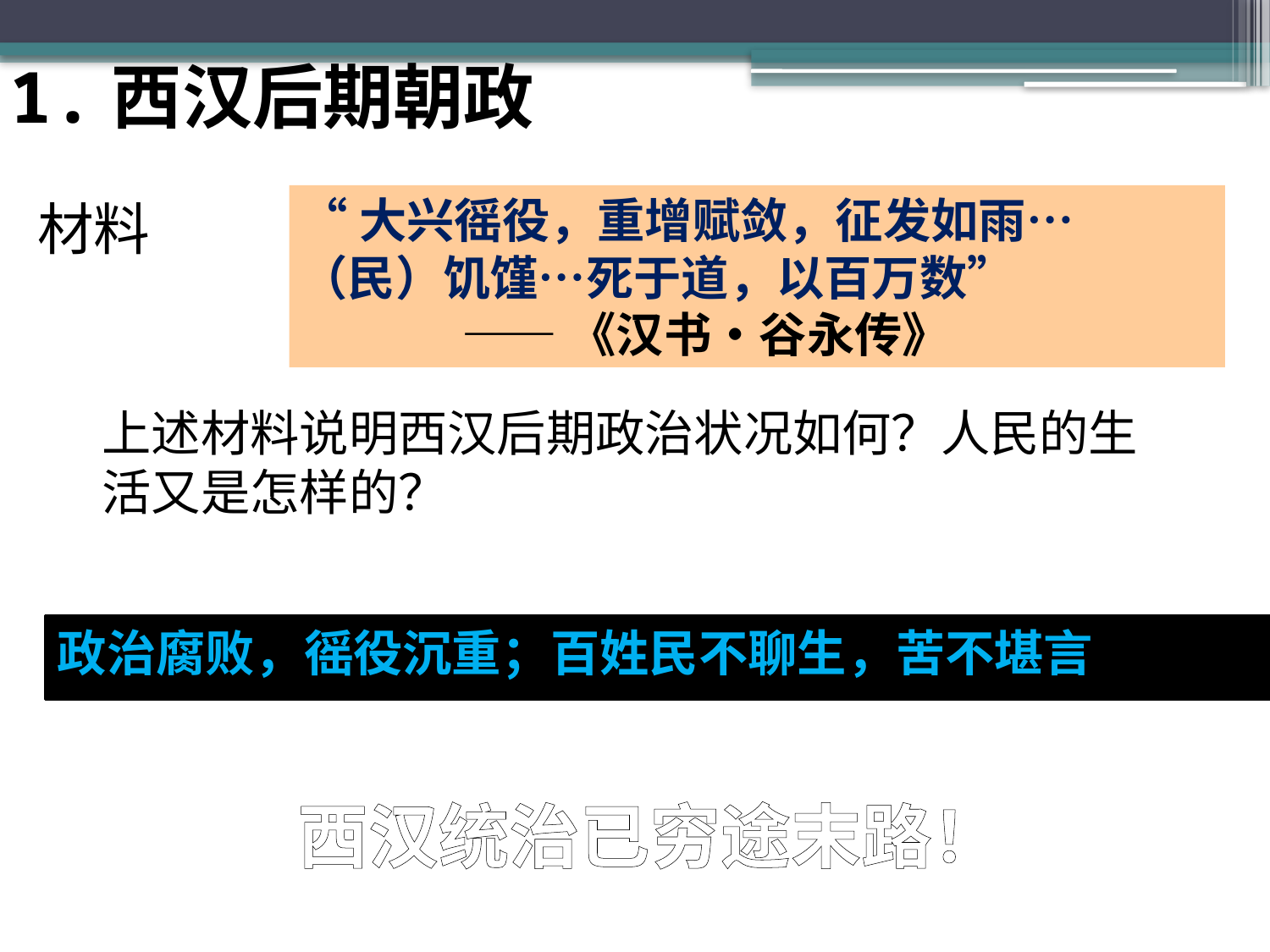

1.西汉后期朝政
“大兴徭役，重增赋敛，征发如雨…（民）饥馑…死于道，以百万数”
               ——《汉书•谷永传》
材料
上述材料说明西汉后期政治状况如何？人民的生活又是怎样的？
政治腐败，徭役沉重；百姓民不聊生，苦不堪言
西汉统治已穷途末路！